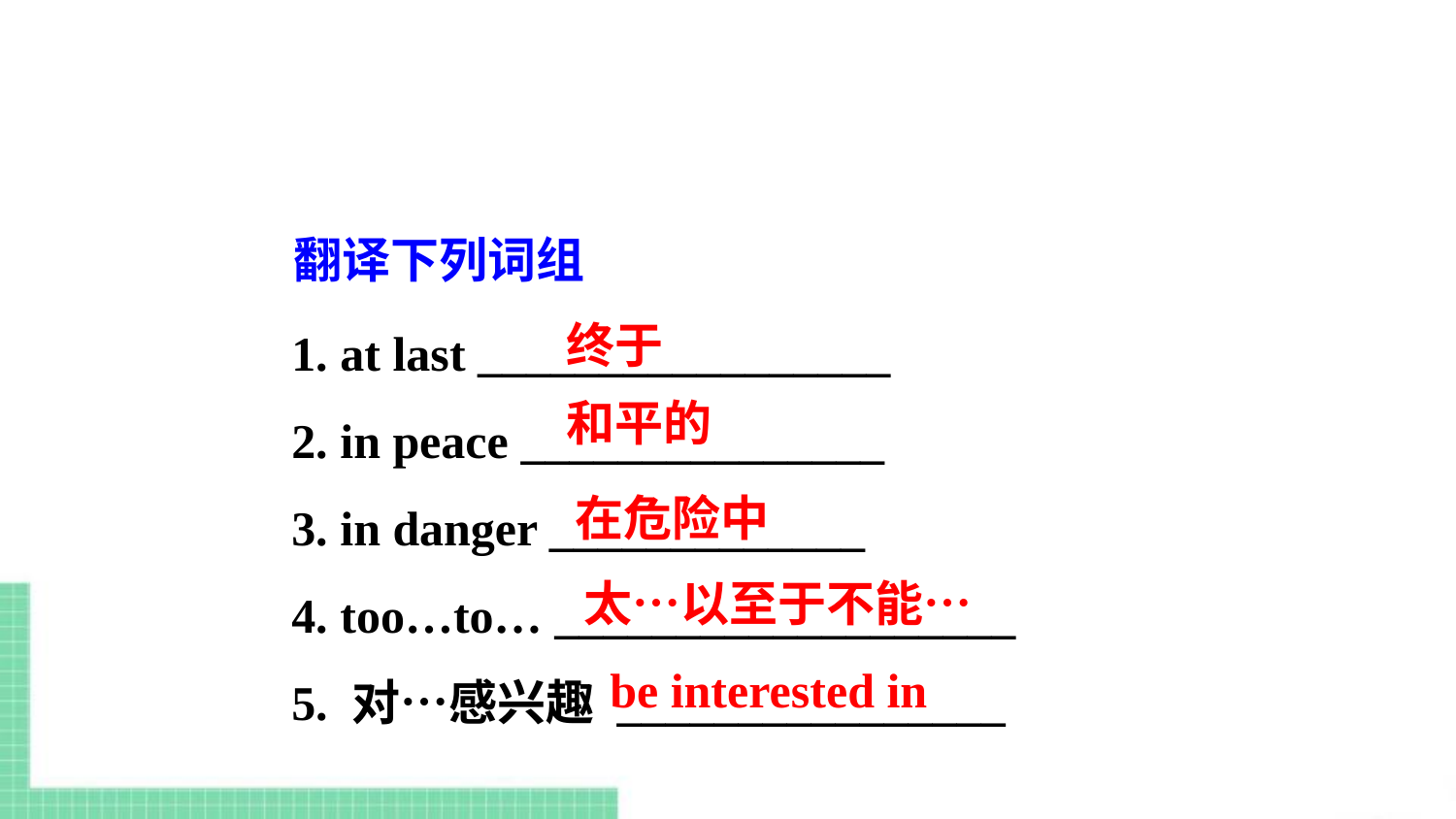

翻译下列词组
1. at last _________________
2. in peace _______________
3. in danger _____________
4. too…to… ___________________
5. 对…感兴趣 ________________
终于
和平的
在危险中
太…以至于不能…
be interested in